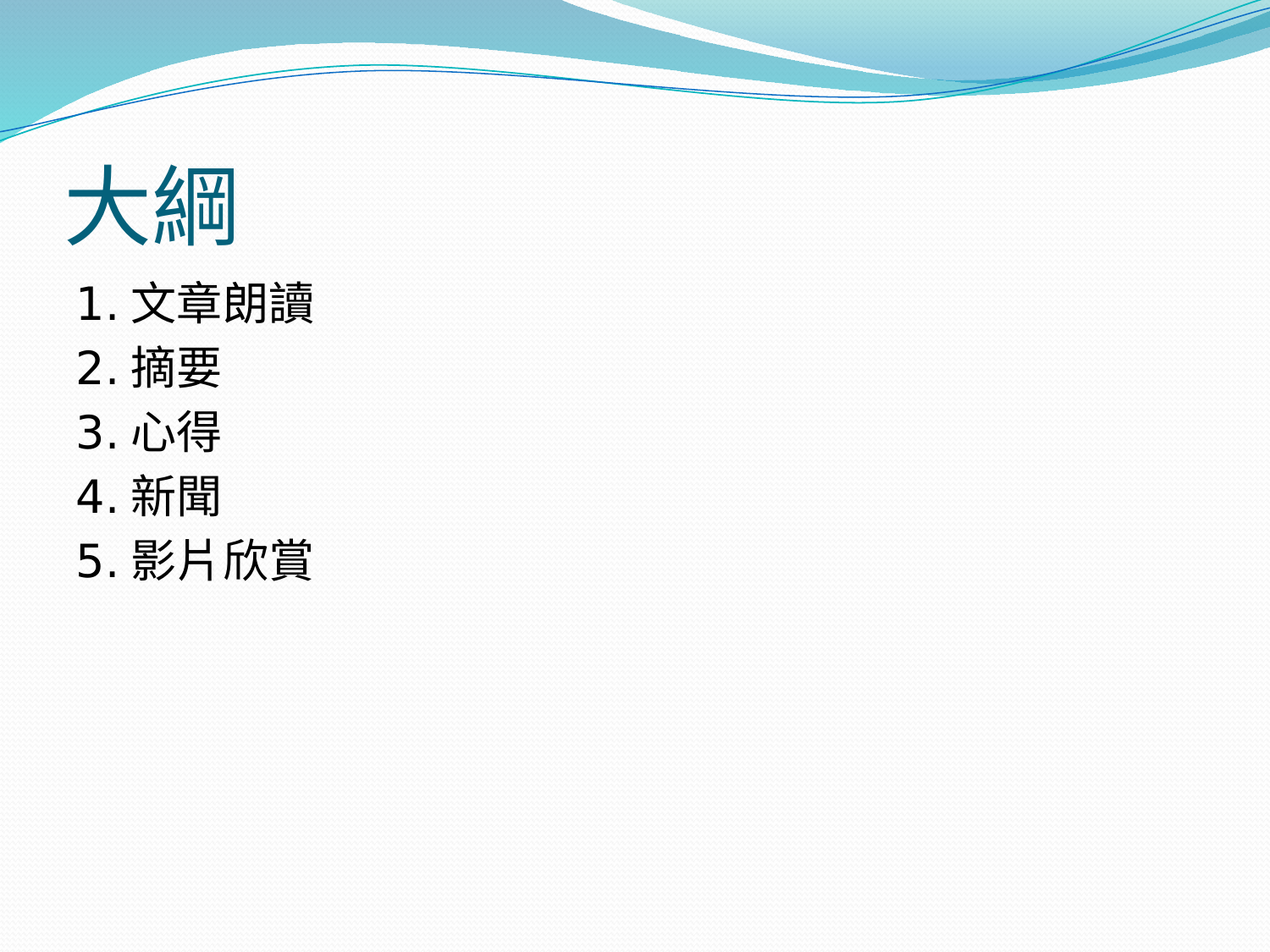

# 大綱
1.文章朗讀
2.摘要
3.心得
4.新聞
5.影片欣賞